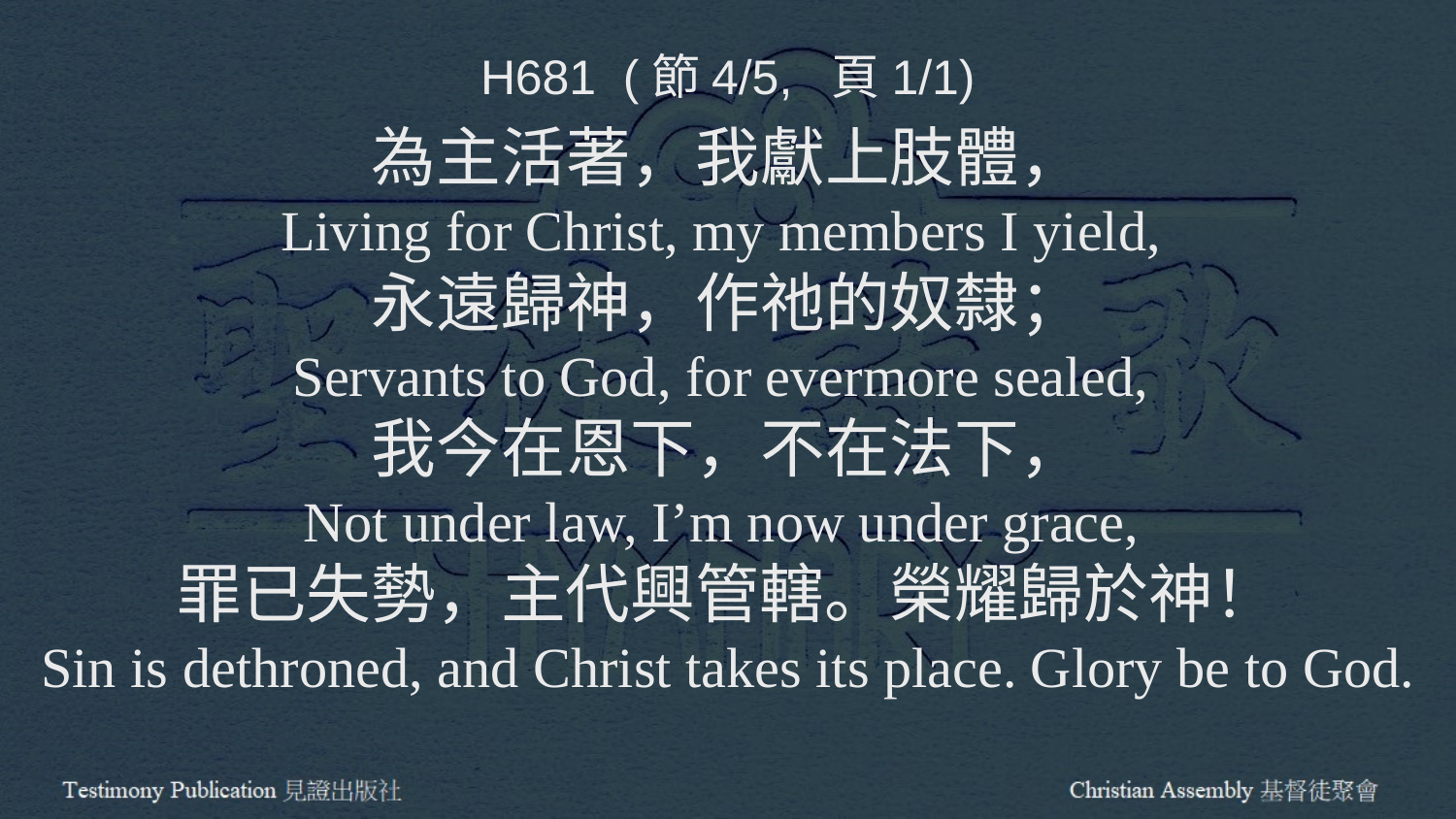

H681  (節4/5,  頁1/1)
為主活著，我獻上肢體，
Living for Christ, my members I yield,
永遠歸神，作祂的奴隸；
Servants to God, for evermore sealed,
我今在恩下，不在法下，
Not under law, I’m now under grace,
罪已失勢，主代興管轄。榮耀歸於神！
Sin is dethroned, and Christ takes its place. Glory be to God.